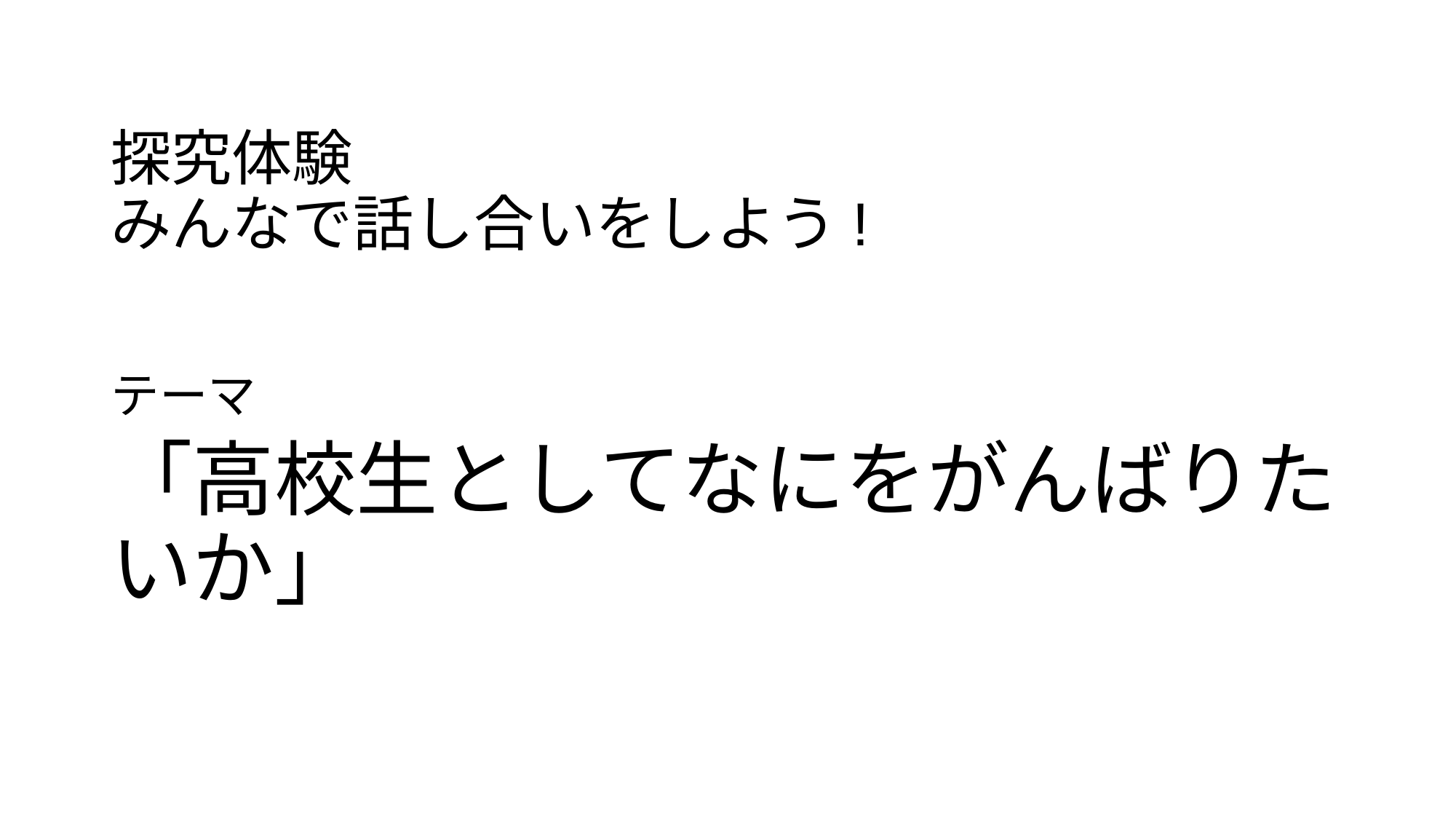

# 探究体験 みんなで話し合いをしよう!
テーマ
「高校生としてなにをがんばりたいか」